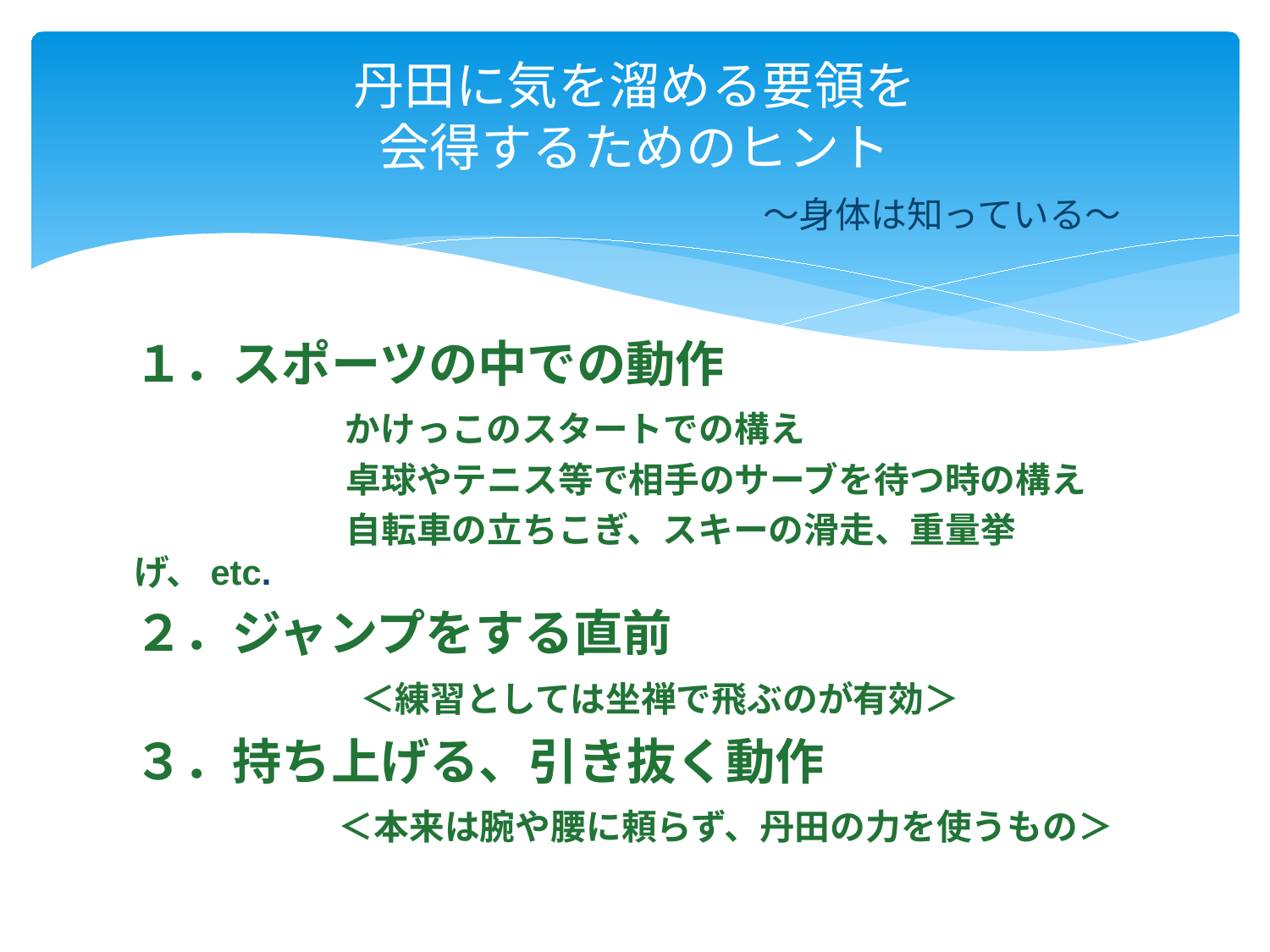

# 丹田に気を溜める要領を 会得するためのヒント 　　　　　　　　　　　　　～身体は知っている～
１．スポーツの中での動作
　　　　　かけっこのスタートでの構え
　　　　　　卓球やテニス等で相手のサーブを待つ時の構え
　　　　　　自転車の立ちこぎ、スキーの滑走、重量挙げ、etc.
２．ジャンプをする直前
　　　　　　＜練習としては坐禅で飛ぶのが有効＞
３．持ち上げる、引き抜く動作
　　　　　＜本来は腕や腰に頼らず、丹田の力を使うもの＞